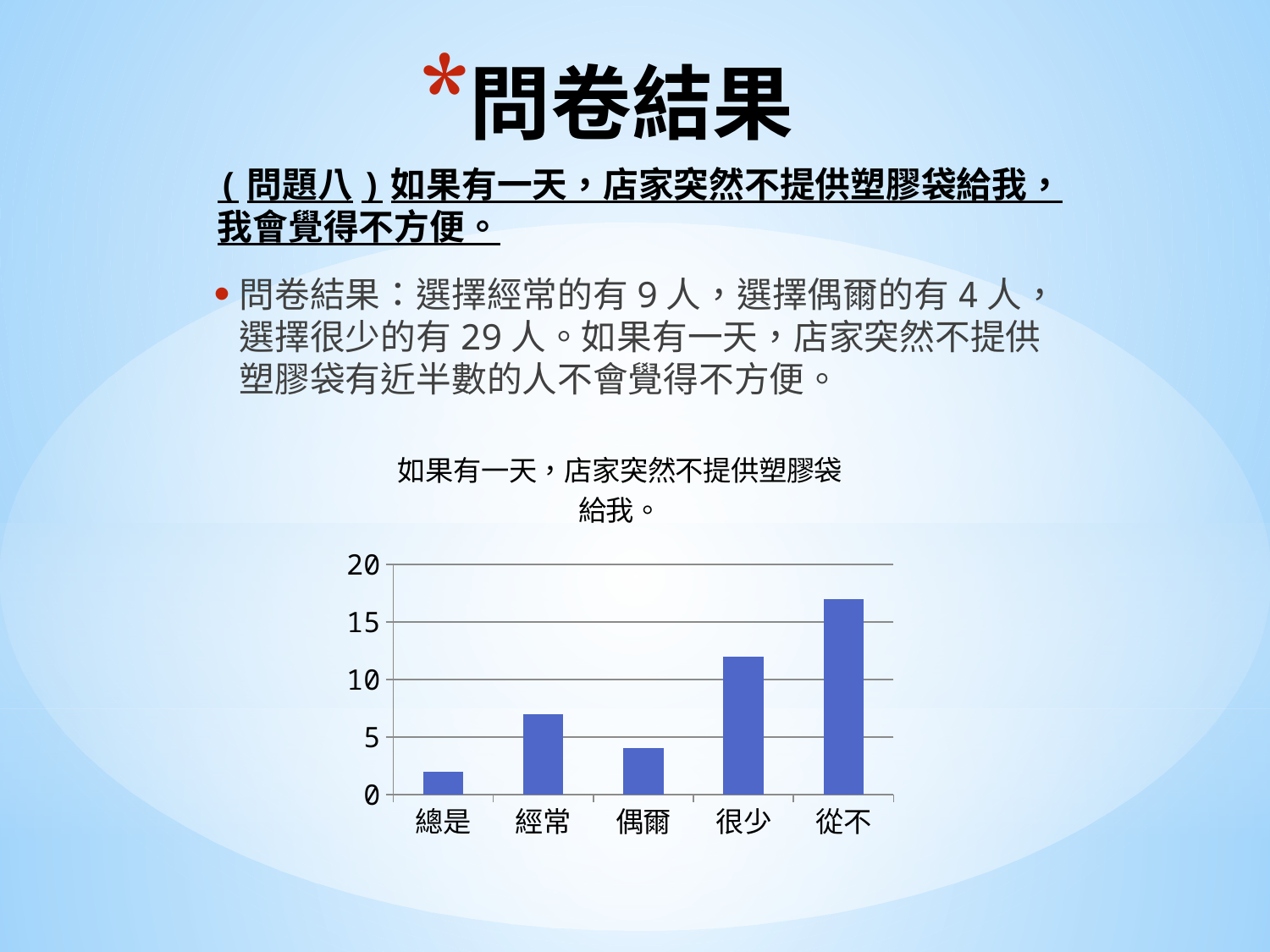

# 問卷結果
(問題八)如果有一天，店家突然不提供塑膠袋給我，我會覺得不方便。
問卷結果：選擇經常的有9人，選擇偶爾的有4人，選擇很少的有29人。如果有一天，店家突然不提供塑膠袋有近半數的人不會覺得不方便。

### Chart: 如果有一天，店家突然不提供塑膠袋給我。

| Category | 如果有一天，店家突然不提供塑膠袋給我。 |
|---|---|
| 總是 | 2.0 |
| 經常 | 7.0 |
| 偶爾 | 4.0 |
| 很少 | 12.0 |
| 從不 | 17.0 |